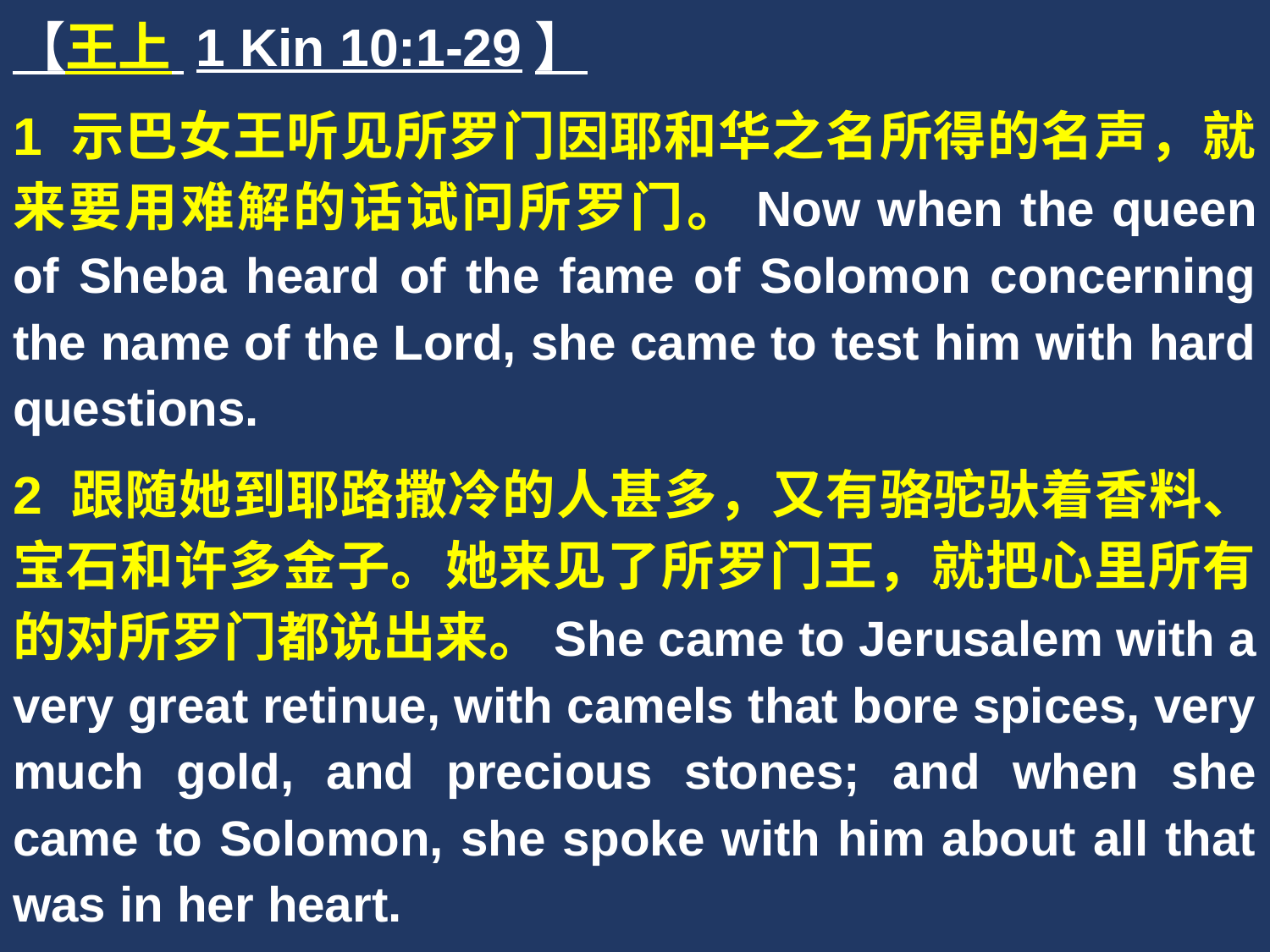

【王上 1 Kin 10:1-29】
1 示巴女王听见所罗门因耶和华之名所得的名声，就来要用难解的话试问所罗门。Now when the queen of Sheba heard of the fame of Solomon concerning the name of the Lord, she came to test him with hard questions.
2 跟随她到耶路撒冷的人甚多，又有骆驼驮着香料、宝石和许多金子。她来见了所罗门王，就把心里所有的对所罗门都说出来。She came to Jerusalem with a very great retinue, with camels that bore spices, very much gold, and precious stones; and when she came to Solomon, she spoke with him about all that was in her heart.